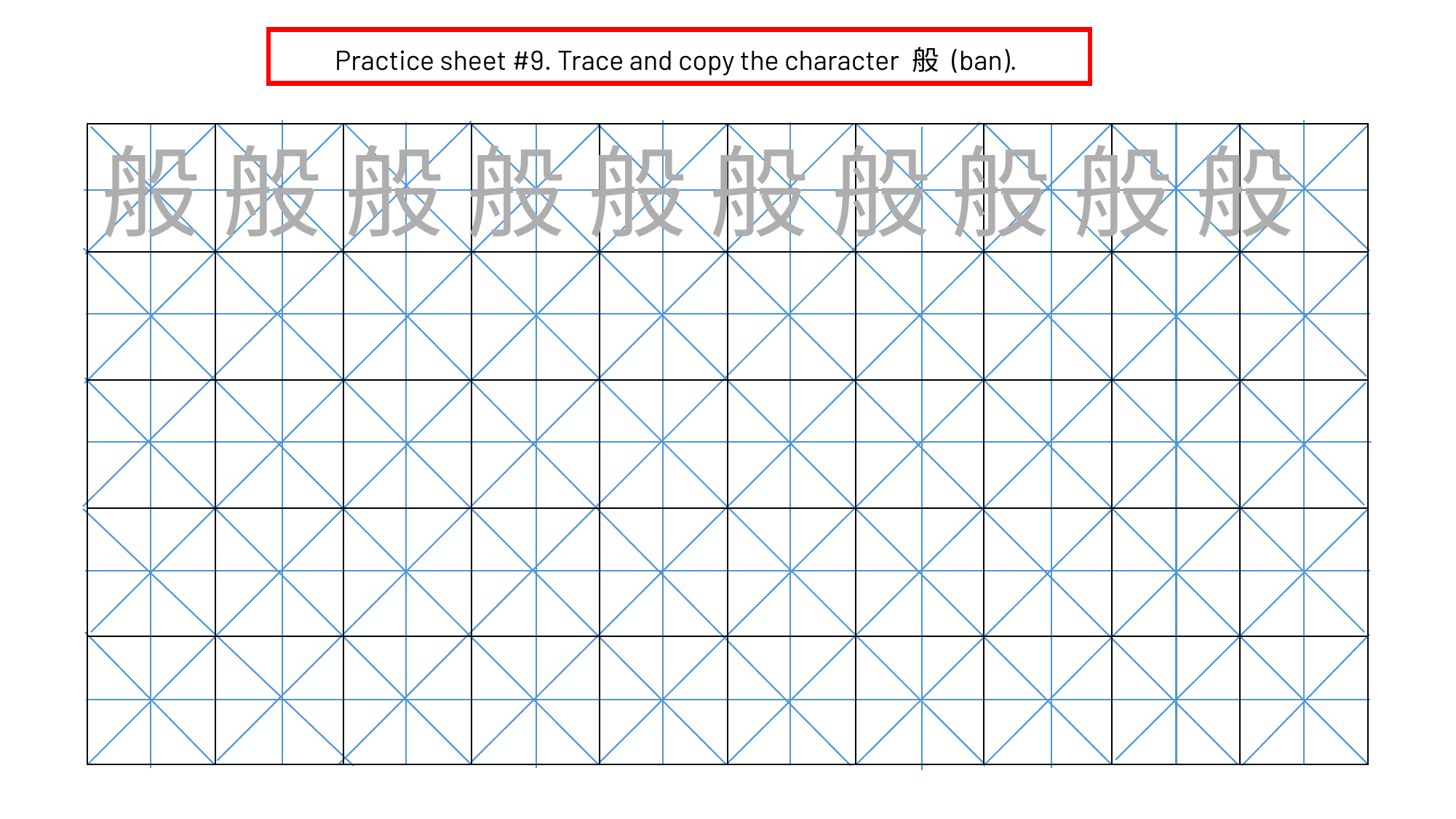

Practice sheet #9. Trace and copy the character 般 (ban).
|  |  |  |  |  |  |  |  |  |  |
| --- | --- | --- | --- | --- | --- | --- | --- | --- | --- |
|  |  |  |  |  |  |  |  |  |  |
|  |  |  |  |  |  |  |  |  |  |
|  |  |  |  |  |  |  |  |  |  |
|  |  |  |  |  |  |  |  |  |  |
般 般 般 般 般 般 般 般 般 般